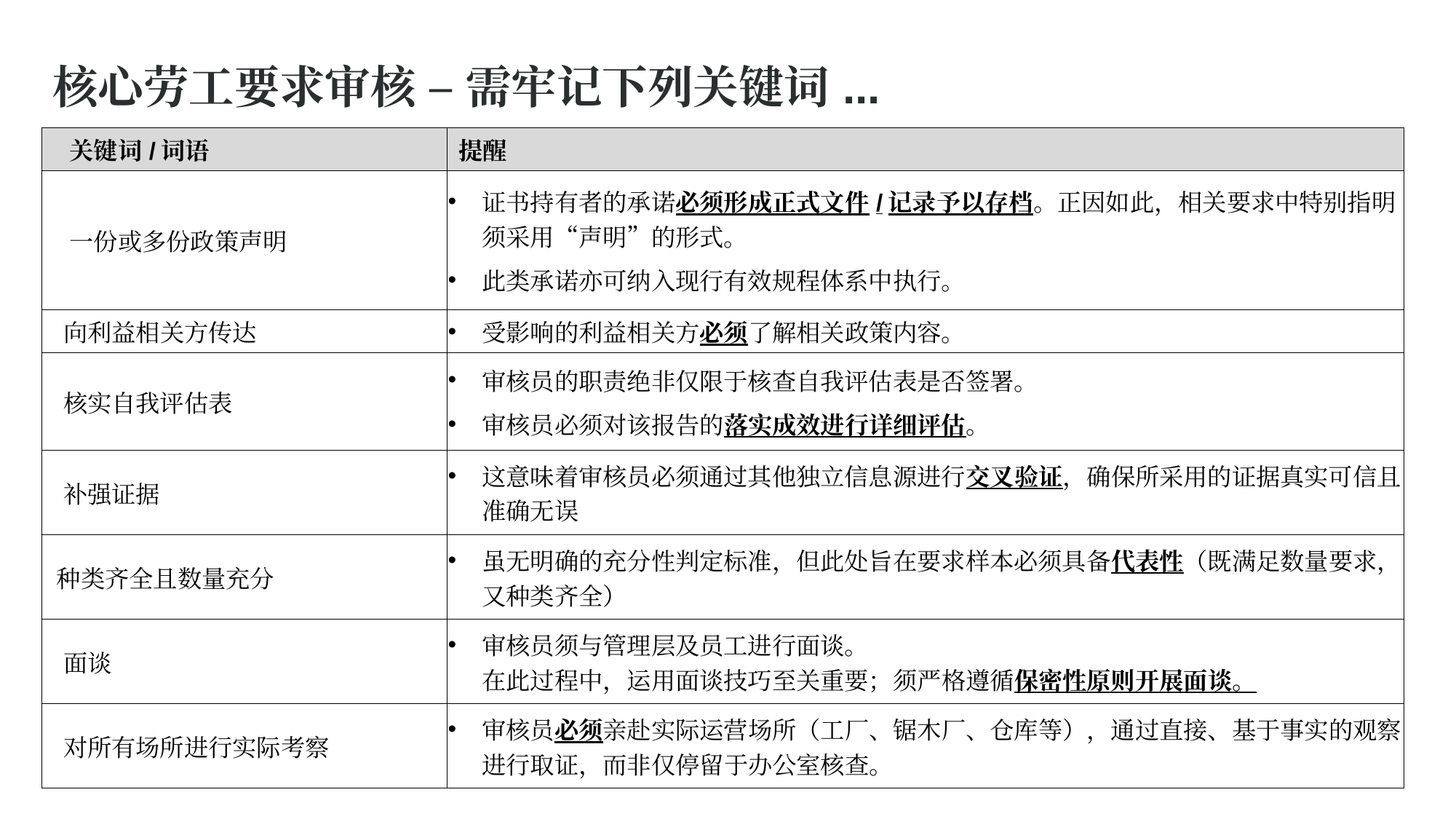

核心劳工要求审核 – 需牢记下列关键词...
| 关键词/词语 | 提醒 |
| --- | --- |
| 一份或多份政策声明 | 证书持有者的承诺必须形成正式文件/记录予以存档。正因如此，相关要求中特别指明须采用“声明”的形式。 此类承诺亦可纳入现行有效规程体系中执行。 |
| 向利益相关方传达 | 受影响的利益相关方必须了解相关政策内容。 |
| 核实自我评估表 | 审核员的职责绝非仅限于核查自我评估表是否签署。 审核员必须对该报告的落实成效进行详细评估。 |
| 补强证据 | 这意味着审核员必须通过其他独立信息源进行交叉验证，确保所采用的证据真实可信且准确无误 |
| 种类齐全且数量充分 | 虽无明确的充分性判定标准，但此处旨在要求样本必须具备代表性（既满足数量要求，又种类齐全） |
| 面谈 | 审核员须与管理层及员工进行面谈。 在此过程中，运用面谈技巧至关重要；须严格遵循保密性原则开展面谈。 |
| 对所有场所进行实际考察 | 审核员必须亲赴实际运营场所（工厂、锯木厂、仓库等），通过直接、基于事实的观察进行取证，而非仅停留于办公室核查。 |